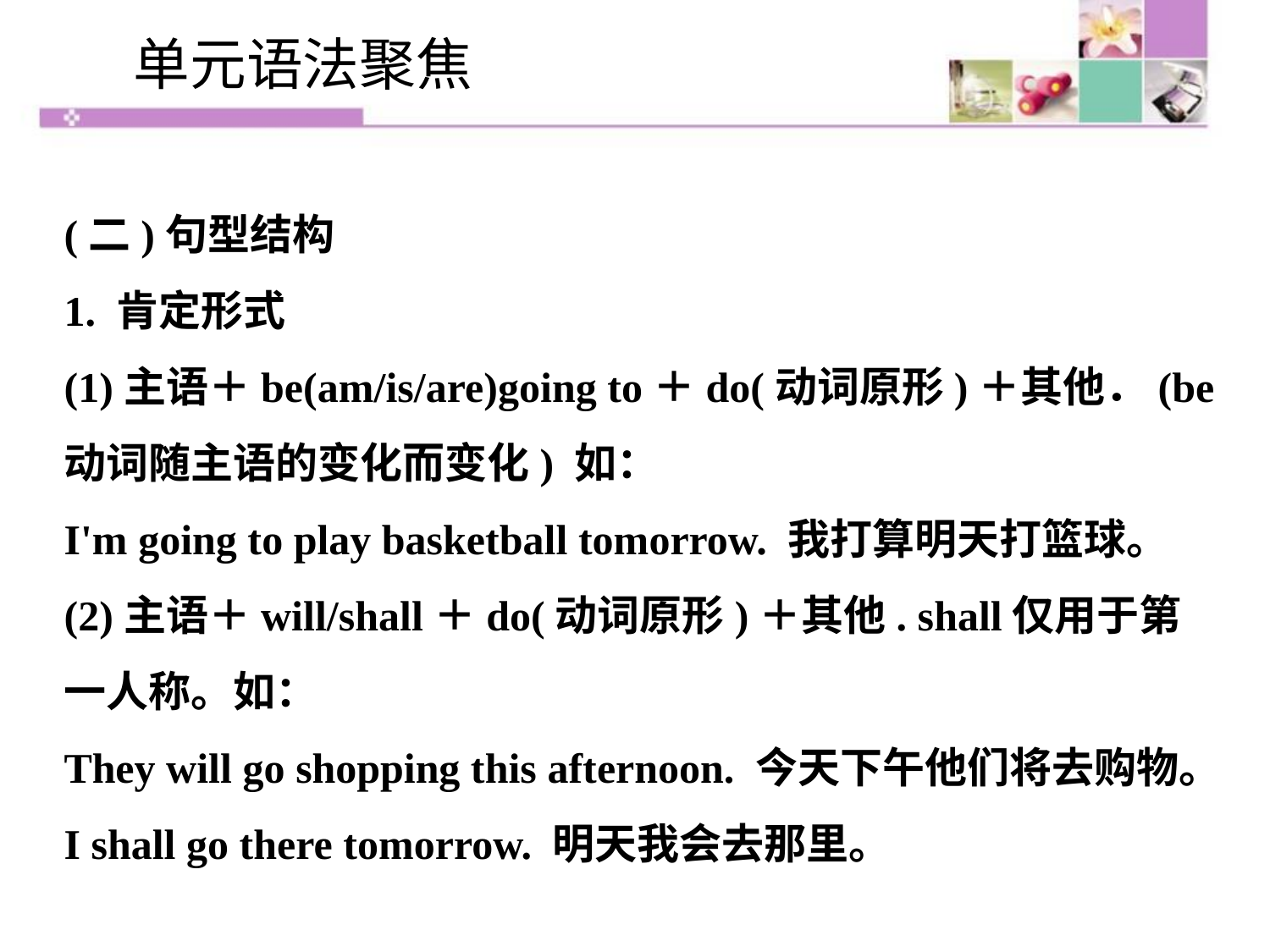

单元语法聚焦
(二)句型结构
1. 肯定形式
(1)主语＋be(am/is/are)going to＋do(动词原形)＋其他．(be动词随主语的变化而变化) 如：
I'm going to play basketball tomorrow. 我打算明天打篮球。
(2)主语＋will/shall＋do(动词原形)＋其他. shall仅用于第一人称。如：
They will go shopping this afternoon. 今天下午他们将去购物。
I shall go there tomorrow. 明天我会去那里。